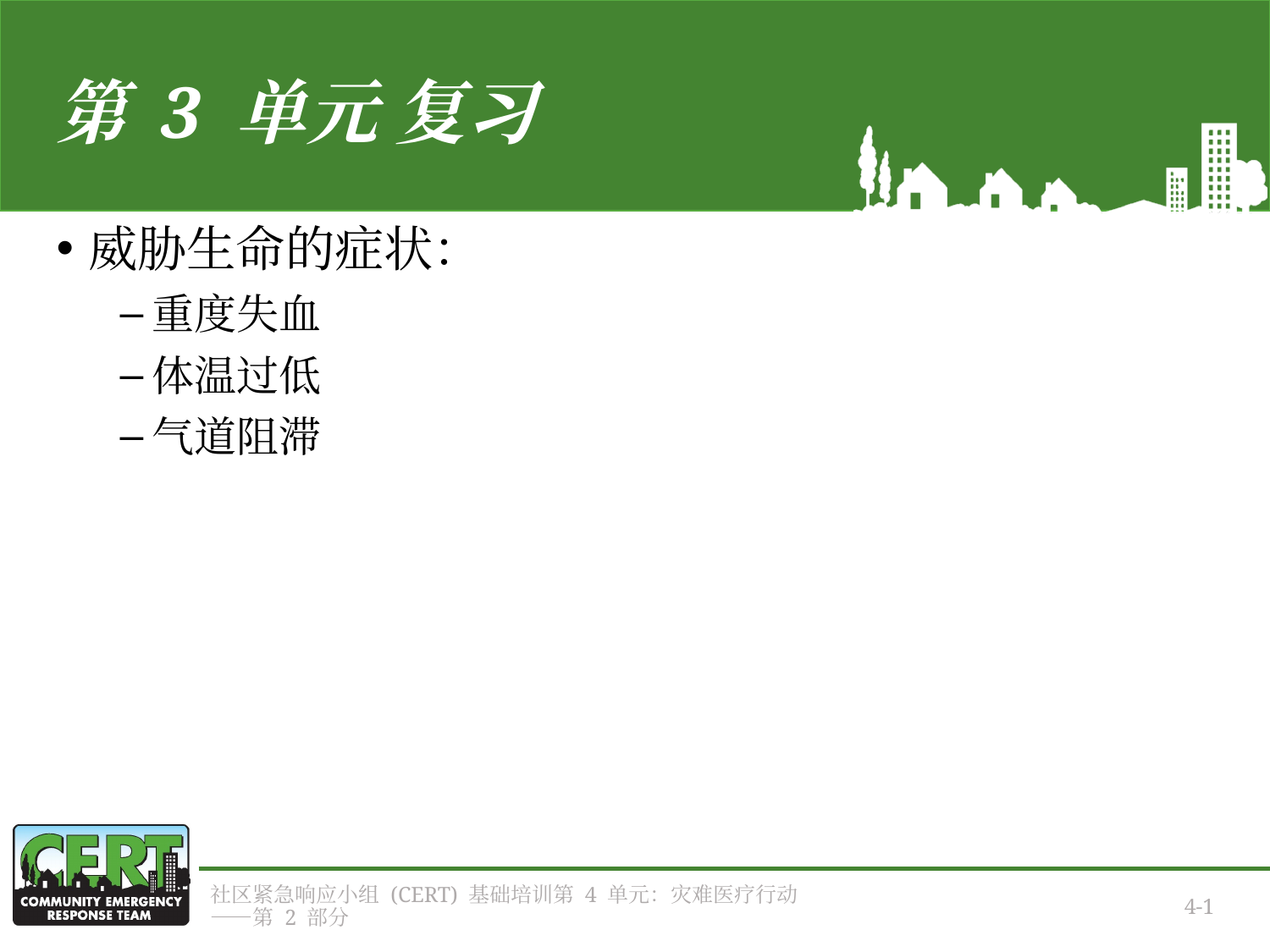

# 第 3 单元 复习
威胁生命的症状：
重度失血
体温过低
气道阻滞
社区紧急响应小组 (CERT) 基础培训第 4 单元：灾难医疗行动——第 2 部分
4-1